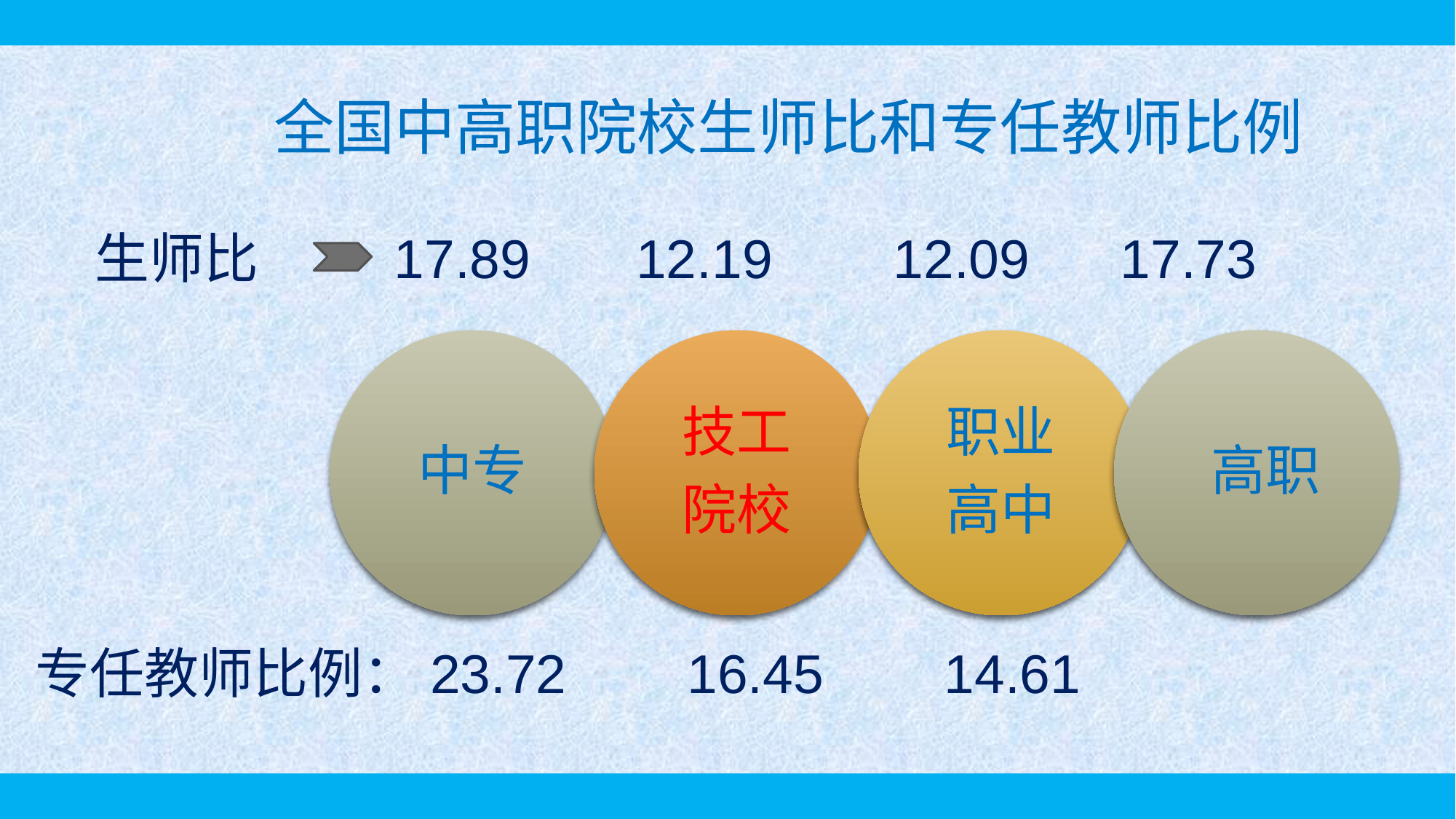

全国中高职院校生师比和专任教师比例
生师比
  17.89       12.19        12.09      17.73

职业
高中

中专

技工
院校
高职
专任教师比例：23.72        16.45        14.61